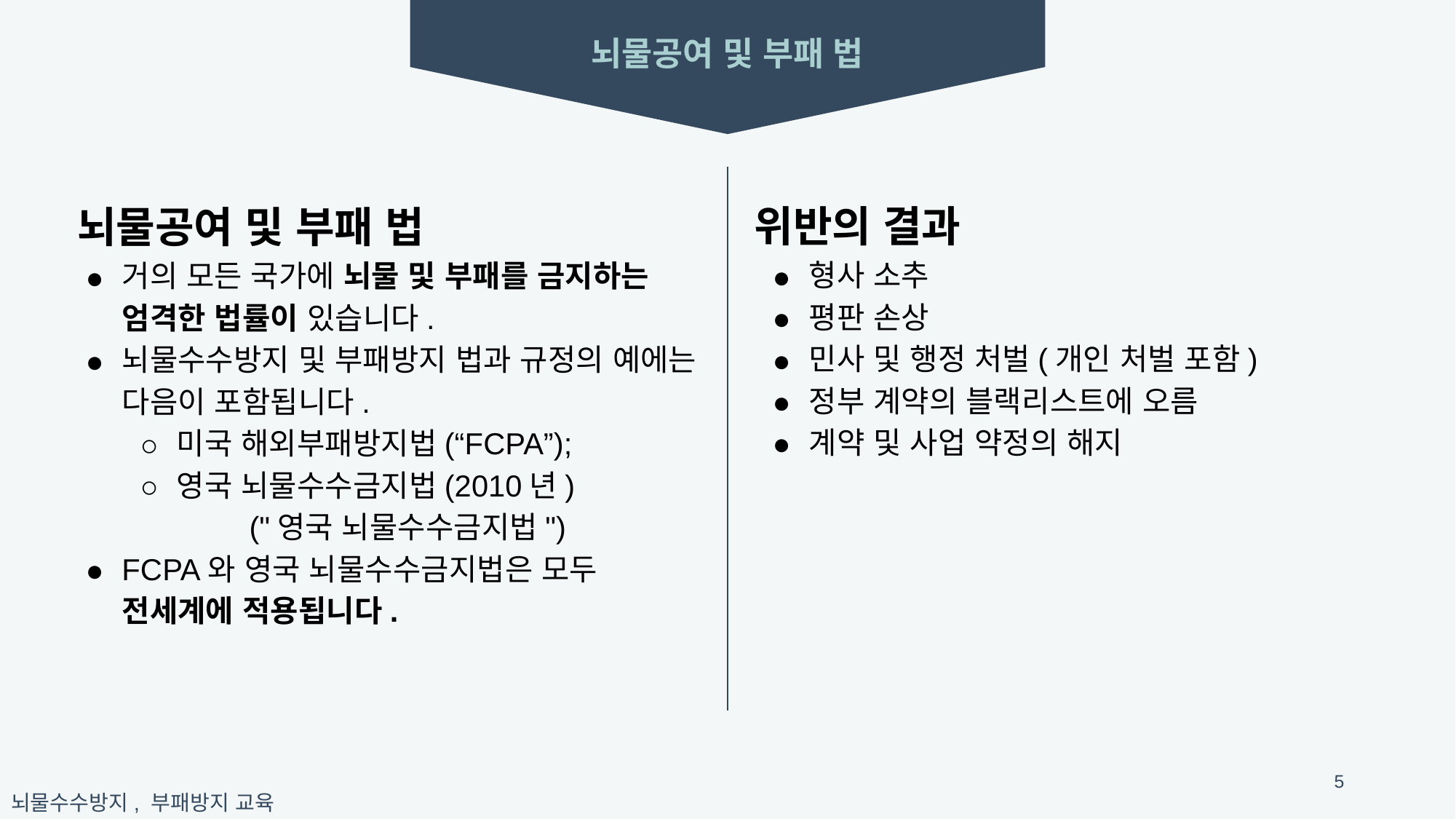

뇌물공여 및 부패 법
위반의 결과​
형사 소추​
평판 손상
민사 및 행정 처벌(개인 처벌 포함)
정부 계약의 블랙리스트에 오름​
계약 및 사업 약정의 해지
​뇌물공여 및 부패 법
거의 모든 국가에 뇌물 및 부패를 금지하는 엄격한 법률이 있습니다.
뇌물수수방지 및 부패방지 법과 규정의 예에는 다음이 포함됩니다. ​
미국 해외부패방지법(“FCPA”);​
영국 뇌물수수금지법(2010년)
	("영국 뇌물수수금지법")
FCPA와 영국 뇌물수수금지법은 모두 전세계에 적용됩니다.

5